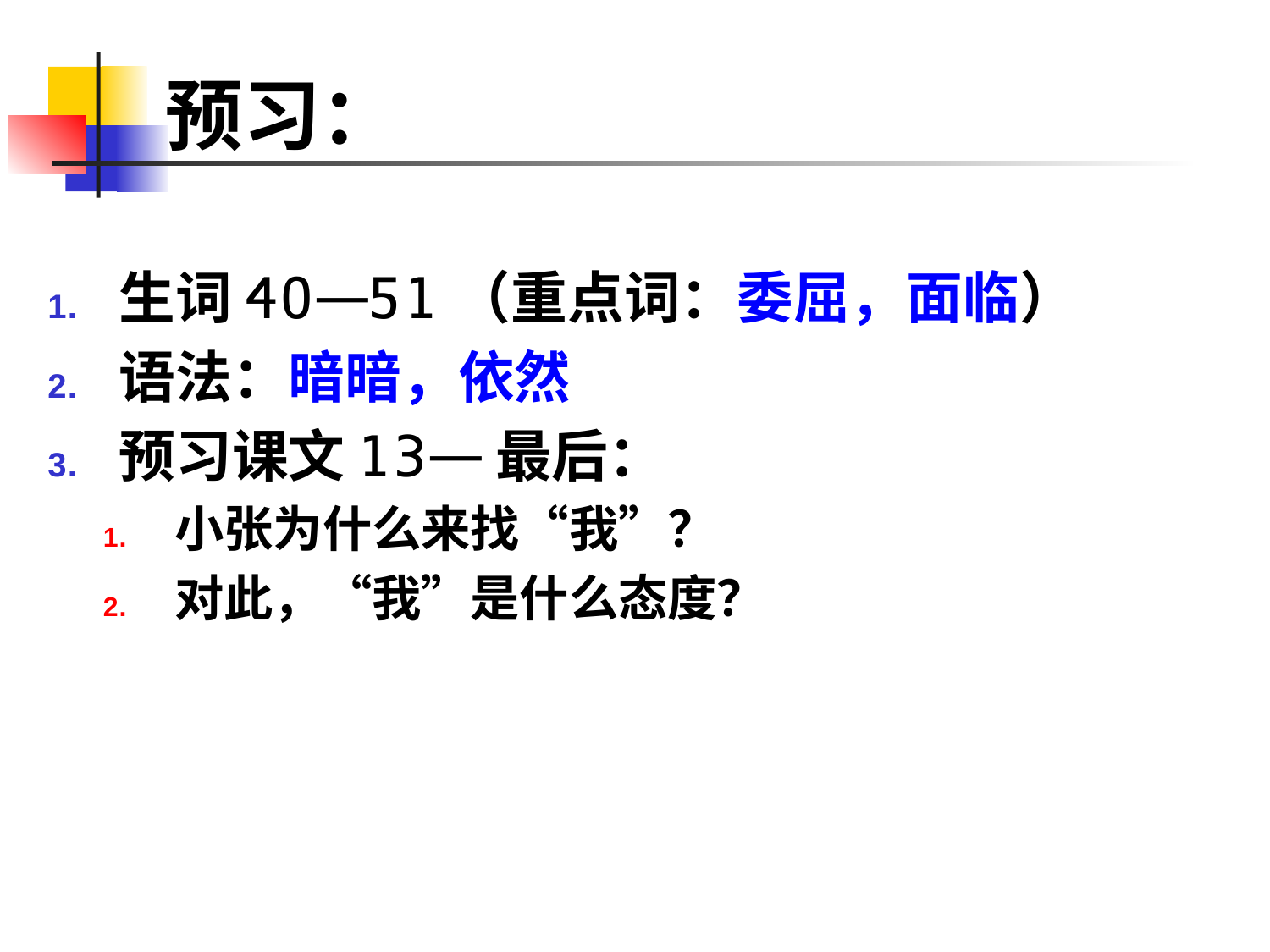

# 预习：
生词40—51（重点词：委屈，面临）
语法：暗暗，依然
预习课文13—最后：
小张为什么来找“我”？
对此，“我”是什么态度？